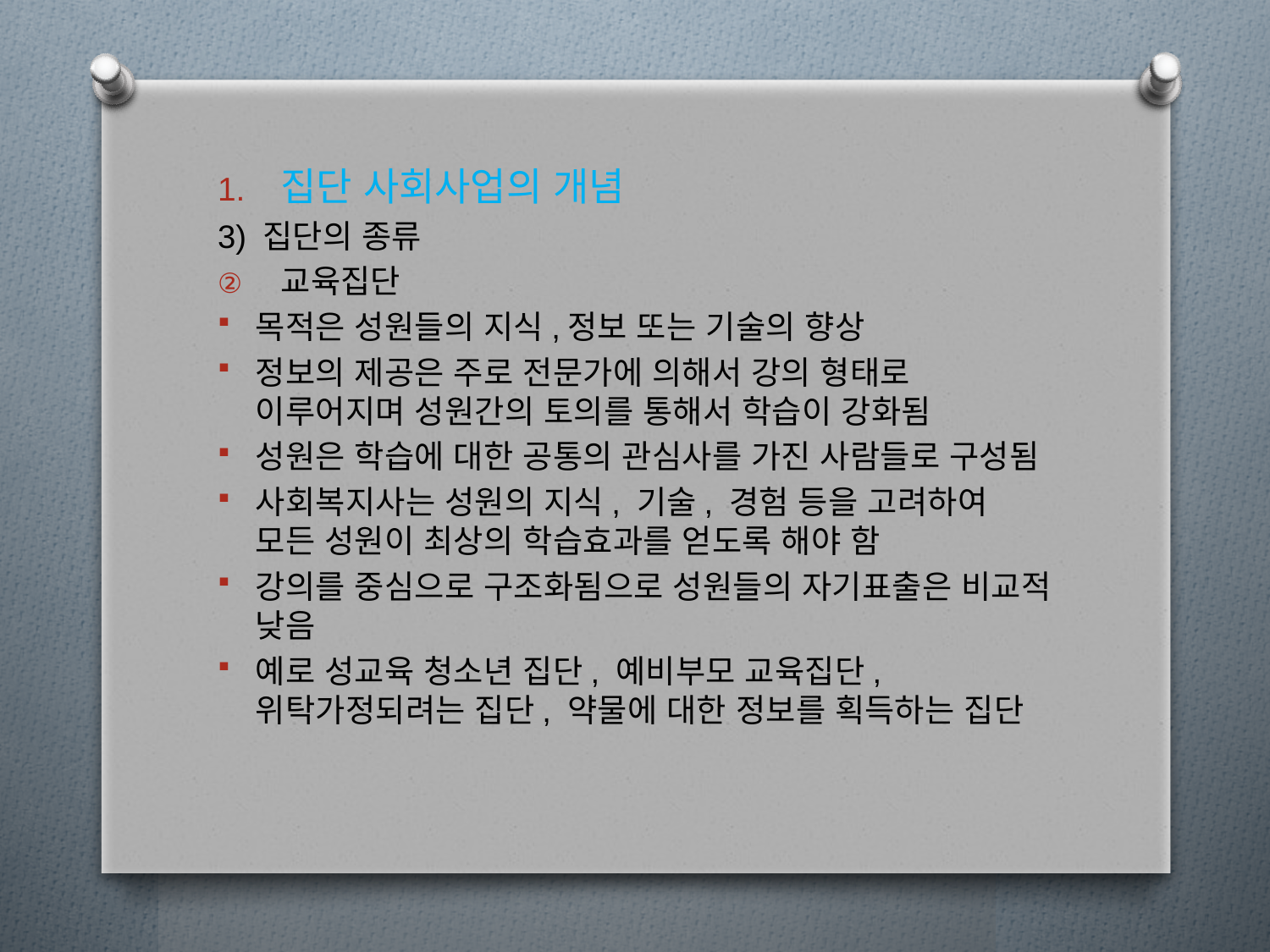

집단 사회사업의 개념
3) 집단의 종류
교육집단
목적은 성원들의 지식,정보 또는 기술의 향상
정보의 제공은 주로 전문가에 의해서 강의 형태로 이루어지며 성원간의 토의를 통해서 학습이 강화됨
성원은 학습에 대한 공통의 관심사를 가진 사람들로 구성됨
사회복지사는 성원의 지식, 기술, 경험 등을 고려하여 모든 성원이 최상의 학습효과를 얻도록 해야 함
강의를 중심으로 구조화됨으로 성원들의 자기표출은 비교적 낮음
예로 성교육 청소년 집단, 예비부모 교육집단, 위탁가정되려는 집단, 약물에 대한 정보를 획득하는 집단